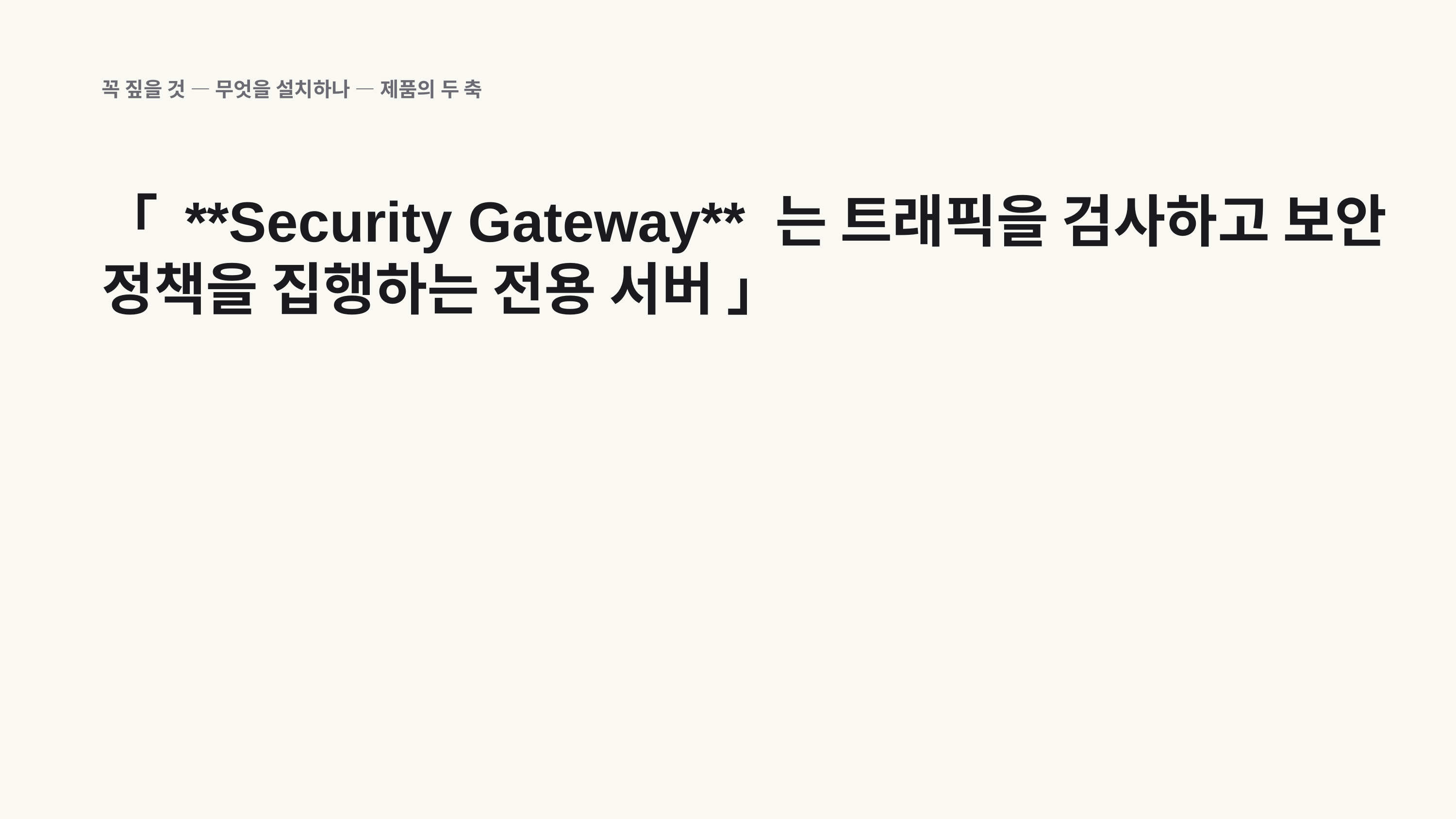

꼭 짚을 것 — 무엇을 설치하나 — 제품의 두 축
「 **Security Gateway** 는 트래픽을 검사하고 보안 정책을 집행하는 전용 서버 」